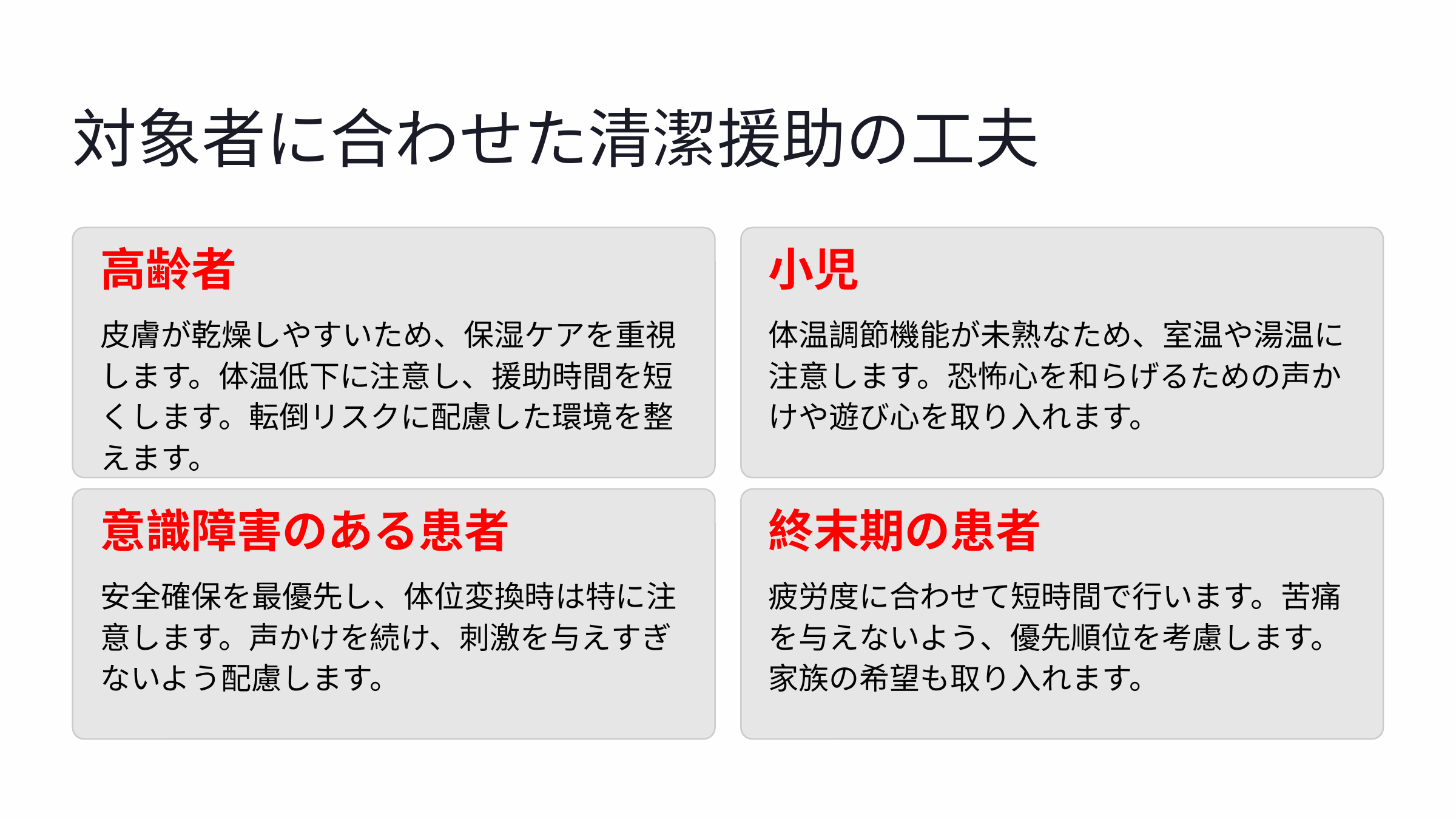

対象者に合わせた清潔援助の工夫

高齢者
小児
皮膚が乾燥しやすいため、保湿ケアを重視します。体温低下に注意し、援助時間を短くします。転倒リスクに配慮した環境を整えます。
体温調節機能が未熟なため、室温や湯温に注意します。恐怖心を和らげるための声かけや遊び心を取り入れます。

意識障害のある患者
終末期の患者
安全確保を最優先し、体位変換時は特に注意します。声かけを続け、刺激を与えすぎないよう配慮します。
疲労度に合わせて短時間で行います。苦痛を与えないよう、優先順位を考慮します。家族の希望も取り入れます。